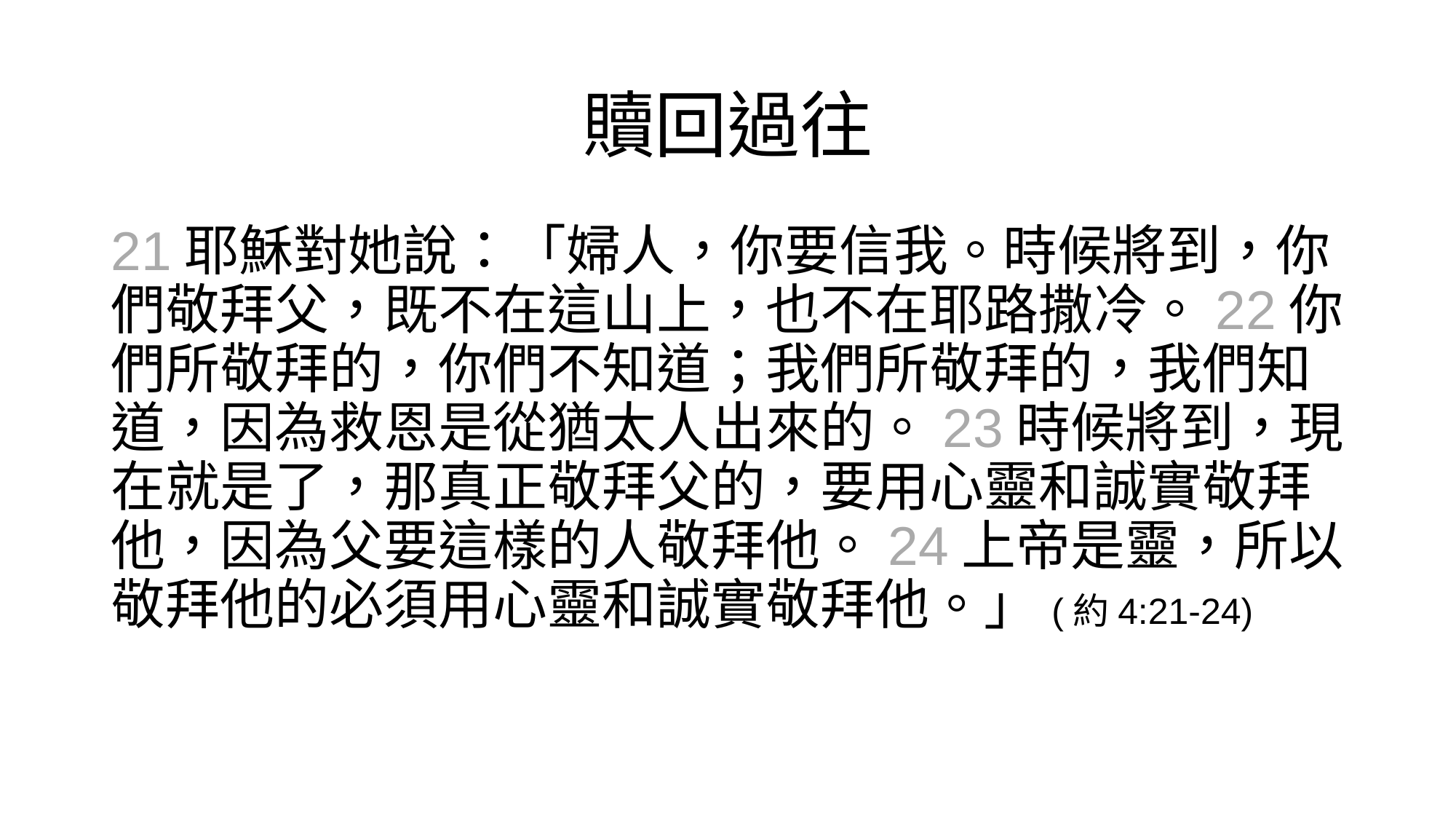

# 贖回過往
21耶穌對她說：「婦人，你要信我。時候將到，你們敬拜父，既不在這山上，也不在耶路撒冷。22你們所敬拜的，你們不知道；我們所敬拜的，我們知道，因為救恩是從猶太人出來的。23時候將到，現在就是了，那真正敬拜父的，要用心靈和誠實敬拜他，因為父要這樣的人敬拜他。24上帝是靈，所以敬拜他的必須用心靈和誠實敬拜他。」(約4:21-24)